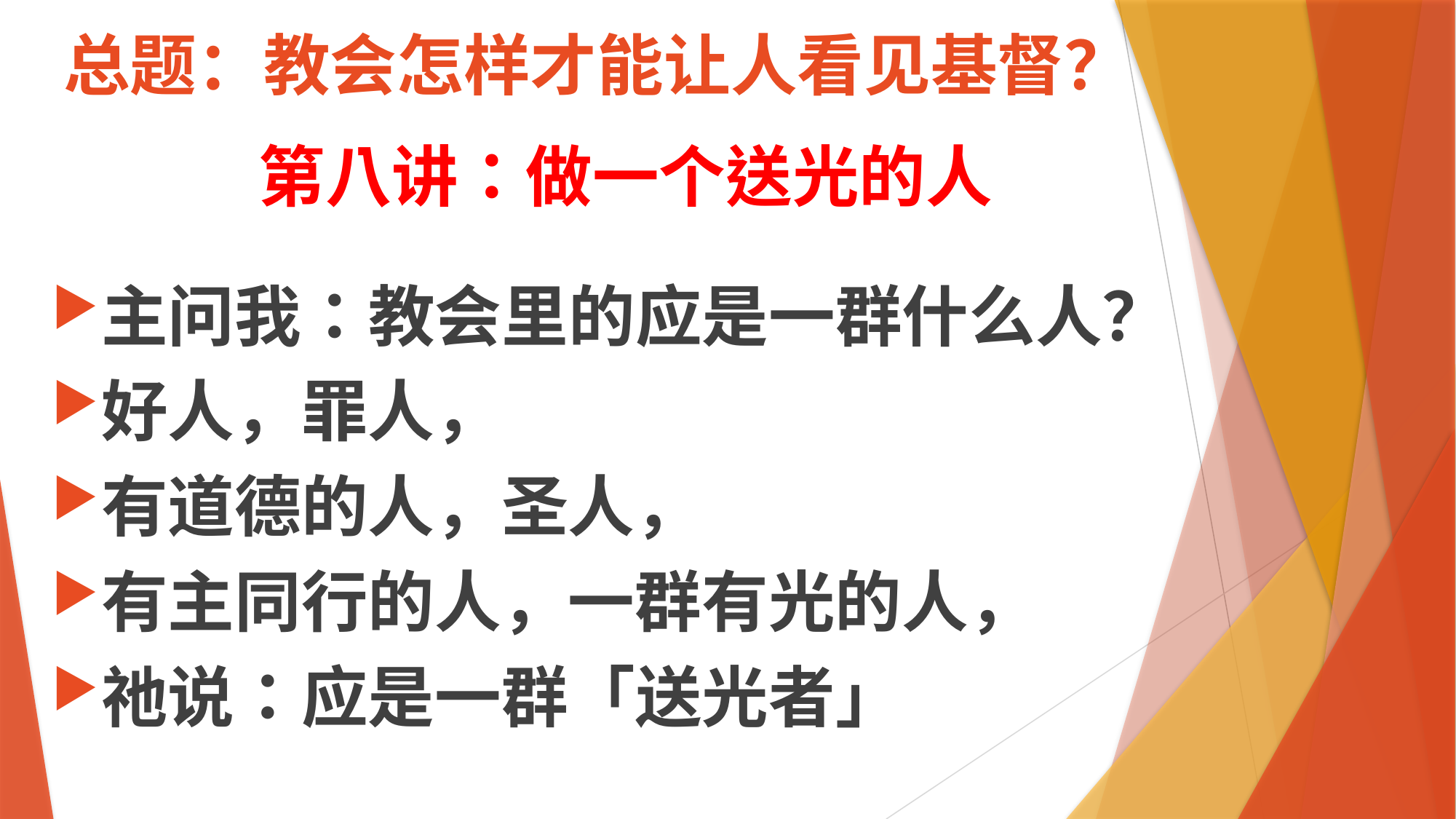

# 总题：教会怎样才能让人看见基督？
第八讲：做一个送光的人

主问我：教会里的应是一群什么人？
好人，罪人，
有道德的人，圣人，
有主同行的人，一群有光的人，
祂说：应是一群「送光者」